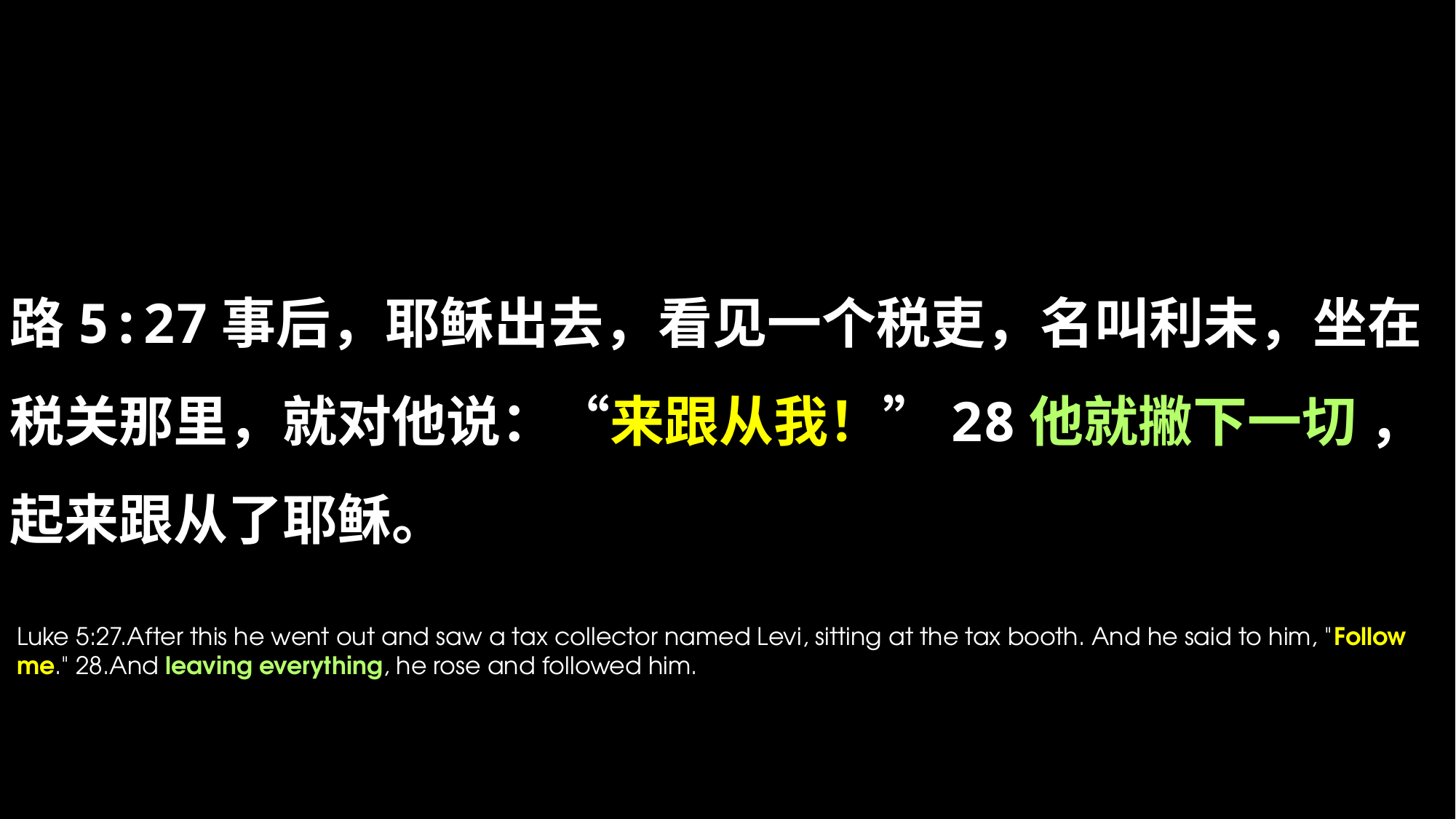

路5:27事后，耶稣出去，看见一个税吏，名叫利未，坐在税关那里，就对他说：“来跟从我！”28他就撇下一切 ，起来跟从了耶稣。
Luke 5:27.After this he went out and saw a tax collector named Levi, sitting at the tax booth. And he said to him, "Follow me." 28.And leaving everything, he rose and followed him.